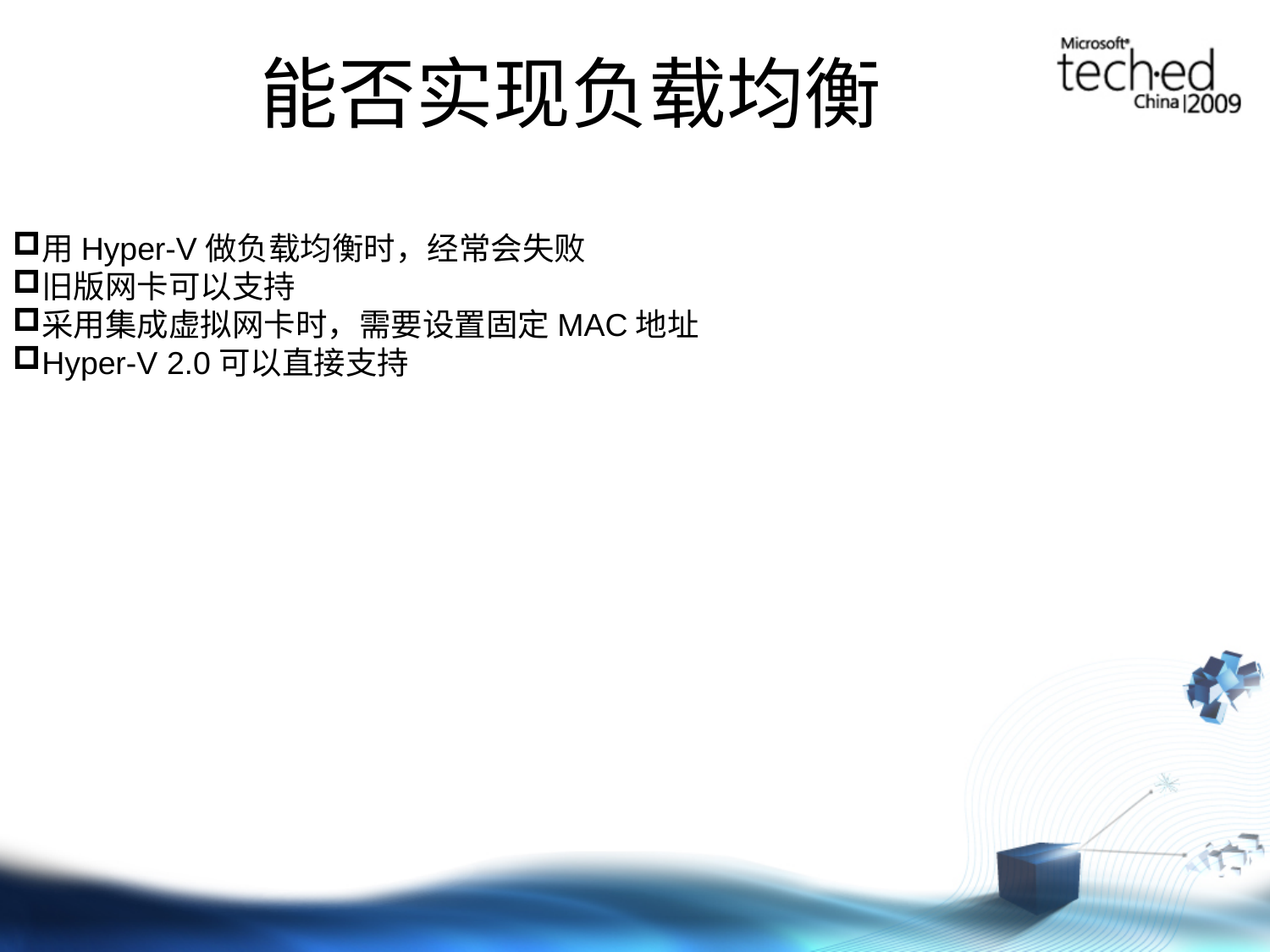

能否实现负载均衡
用Hyper-V做负载均衡时，经常会失败
旧版网卡可以支持
采用集成虚拟网卡时，需要设置固定MAC地址
Hyper-V 2.0可以直接支持